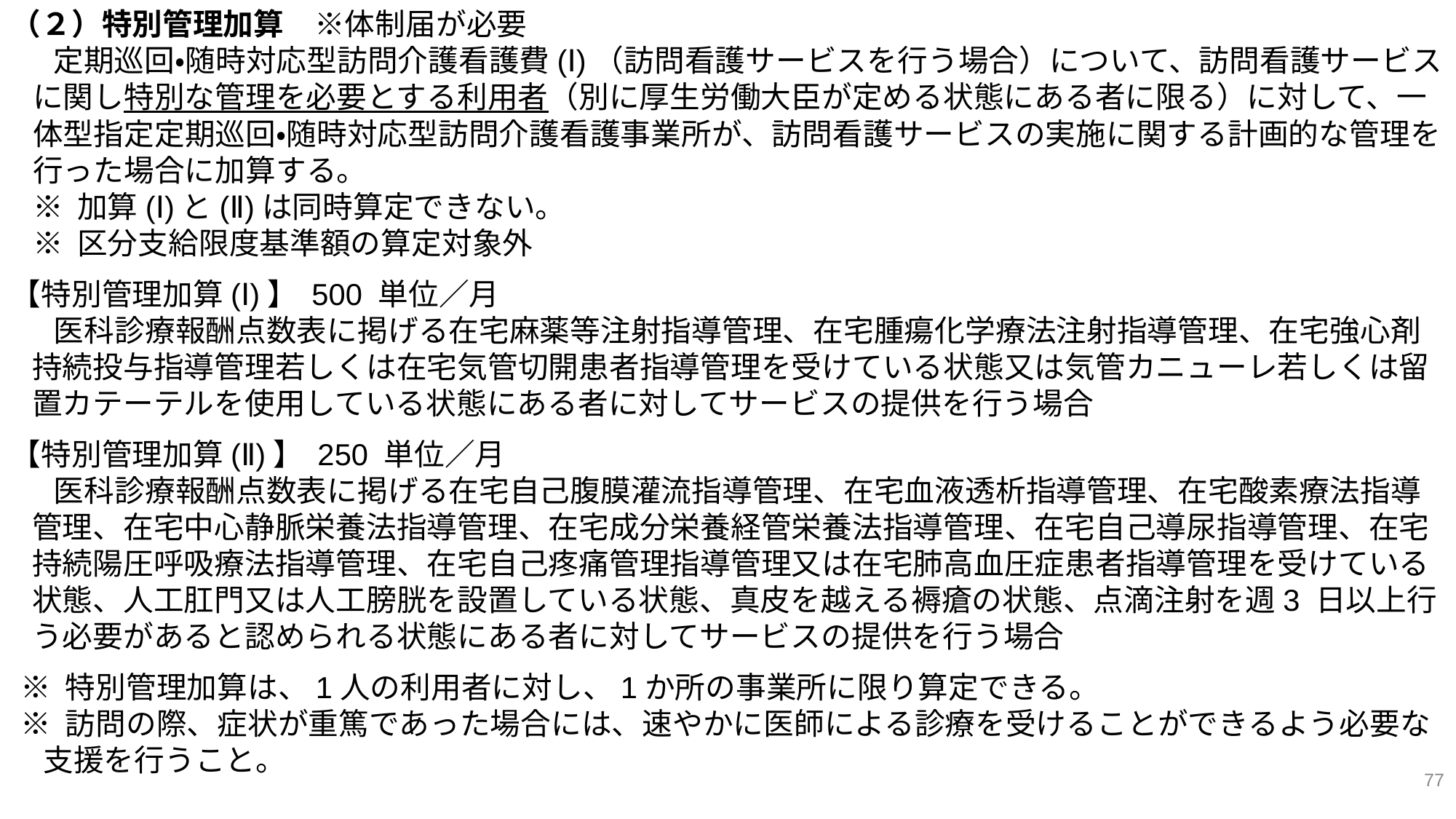

（２）特別管理加算　※体制届が必要
定期巡回・随時対応型訪問介護看護費(Ⅰ)（訪問看護サービスを行う場合）について、訪問看護サービスに関し特別な管理を必要とする利用者（別に厚生労働大臣が定める状態にある者に限る）に対して、一体型指定定期巡回・随時対応型訪問介護看護事業所が、訪問看護サービスの実施に関する計画的な管理を行った場合に加算する。
※ 加算(Ⅰ)と(Ⅱ)は同時算定できない。
※ 区分支給限度基準額の算定対象外

【特別管理加算(Ⅰ)】 500 単位／月
医科診療報酬点数表に掲げる在宅麻薬等注射指導管理、在宅腫瘍化学療法注射指導管理、在宅強心剤持続投与指導管理若しくは在宅気管切開患者指導管理を受けている状態又は気管カニューレ若しくは留置カテーテルを使用している状態にある者に対してサービスの提供を行う場合

【特別管理加算(Ⅱ)】 250 単位／月
医科診療報酬点数表に掲げる在宅自己腹膜灌流指導管理、在宅血液透析指導管理、在宅酸素療法指導管理、在宅中心静脈栄養法指導管理、在宅成分栄養経管栄養法指導管理、在宅自己導尿指導管理、在宅持続陽圧呼吸療法指導管理、在宅自己疼痛管理指導管理又は在宅肺高血圧症患者指導管理を受けている状態、人工肛門又は人工膀胱を設置している状態、真皮を越える褥瘡の状態、点滴注射を週3 日以上行う必要があると認められる状態にある者に対してサービスの提供を行う場合

※ 特別管理加算は、1人の利用者に対し、1か所の事業所に限り算定できる。
※ 訪問の際、症状が重篤であった場合には、速やかに医師による診療を受けることができるよう必要な支援を行うこと。
77